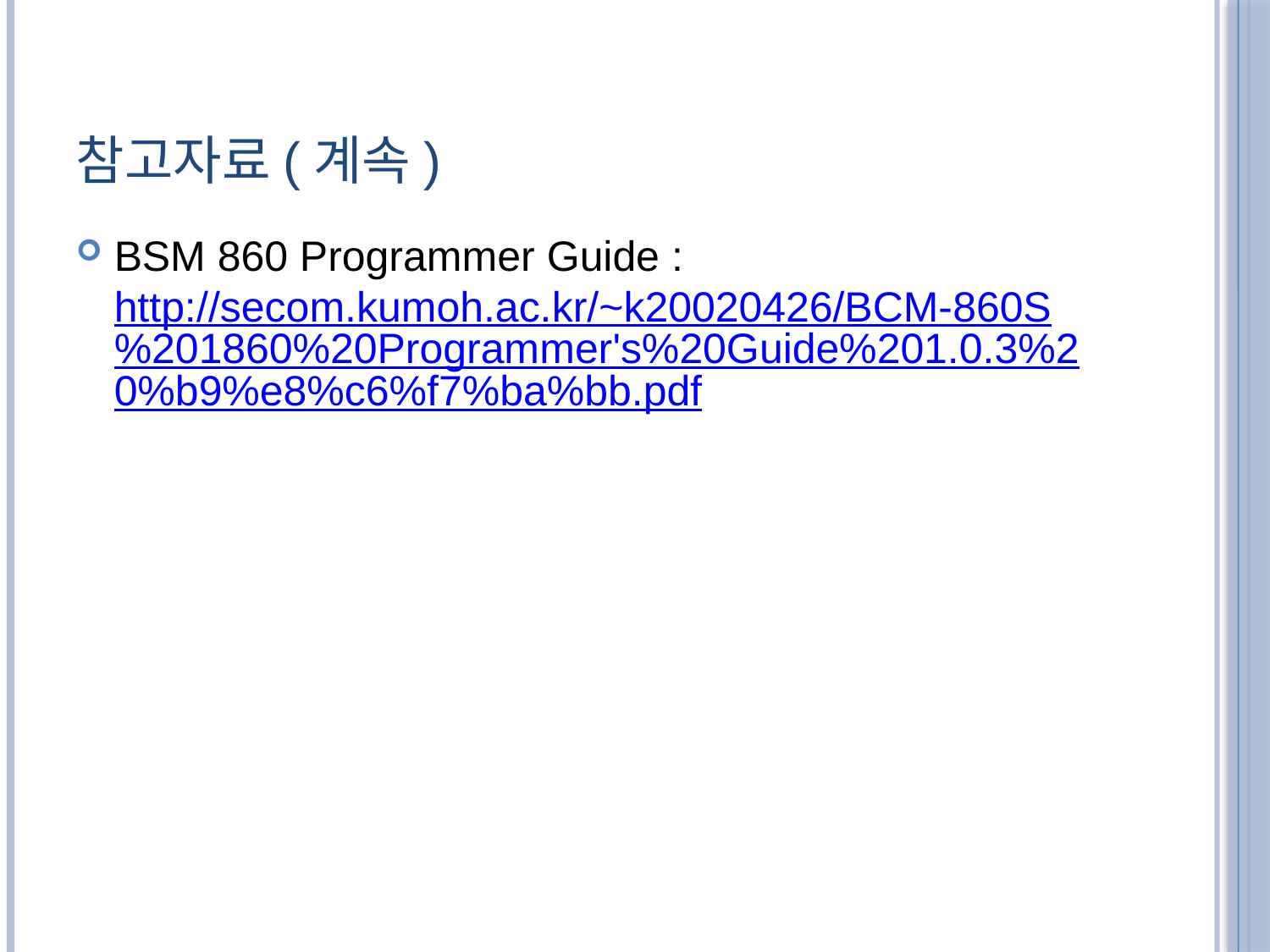

# 참고자료(계속)
BSM 860 Programmer Guide : http://secom.kumoh.ac.kr/~k20020426/BCM-860S%201860%20Programmer's%20Guide%201.0.3%20%b9%e8%c6%f7%ba%bb.pdf